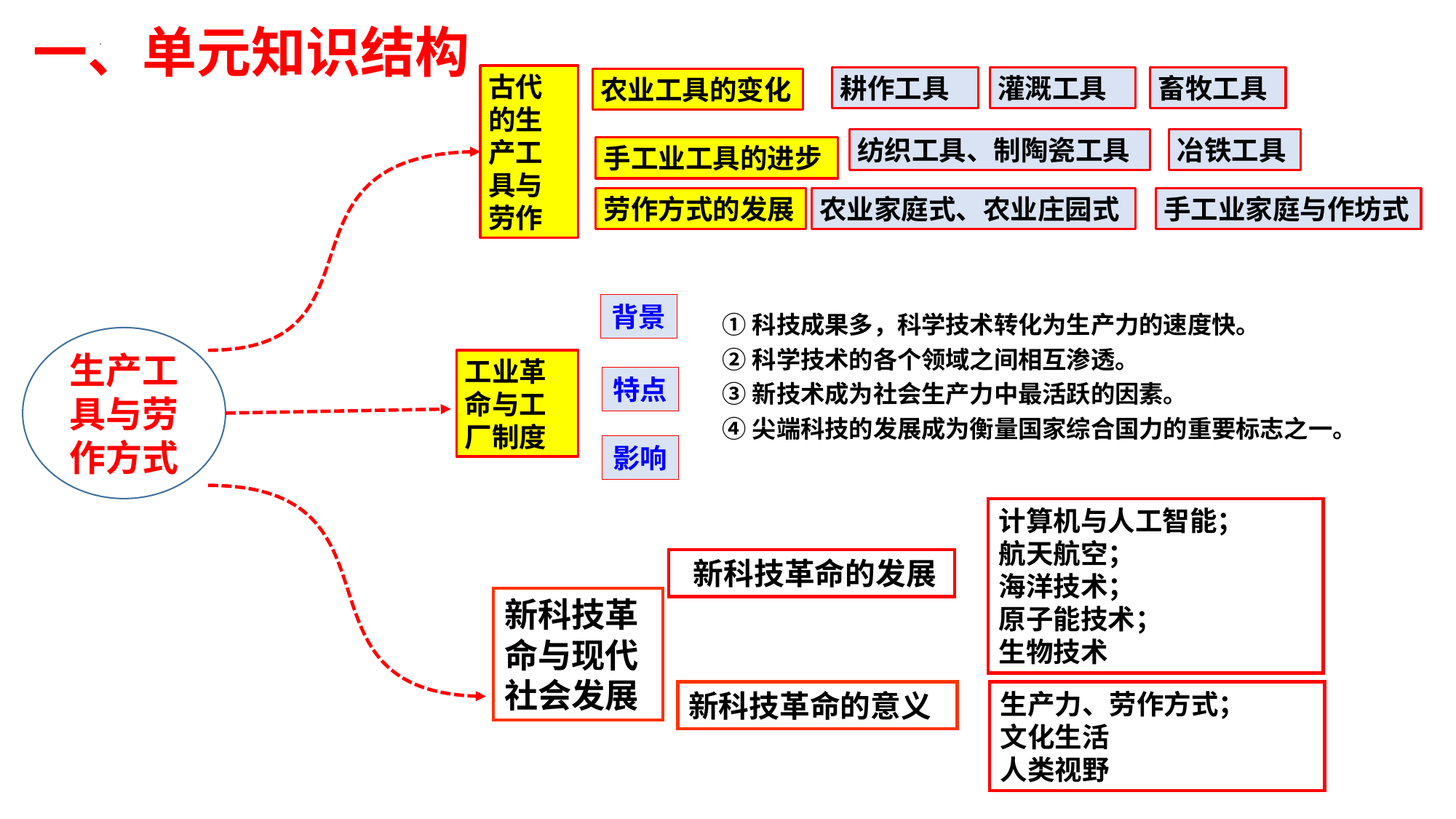

一、单元知识结构
古代的生产工具与劳作
耕作工具
灌溉工具
畜牧工具
农业工具的变化
纺织工具、制陶瓷工具
冶铁工具
手工业工具的进步
劳作方式的发展
农业家庭式、农业庄园式
手工业家庭与作坊式
背景
①科技成果多，科学技术转化为生产力的速度快。
②科学技术的各个领域之间相互渗透。
③新技术成为社会生产力中最活跃的因素。
④尖端科技的发展成为衡量国家综合国力的重要标志之一。
生产工具与劳作方式
工业革命与工厂制度
特点
影响
计算机与人工智能；
航天航空；
海洋技术；
原子能技术；
生物技术
 新科技革命的发展
新科技革命与现代社会发展
新科技革命的意义
生产力、劳作方式；
文化生活
人类视野